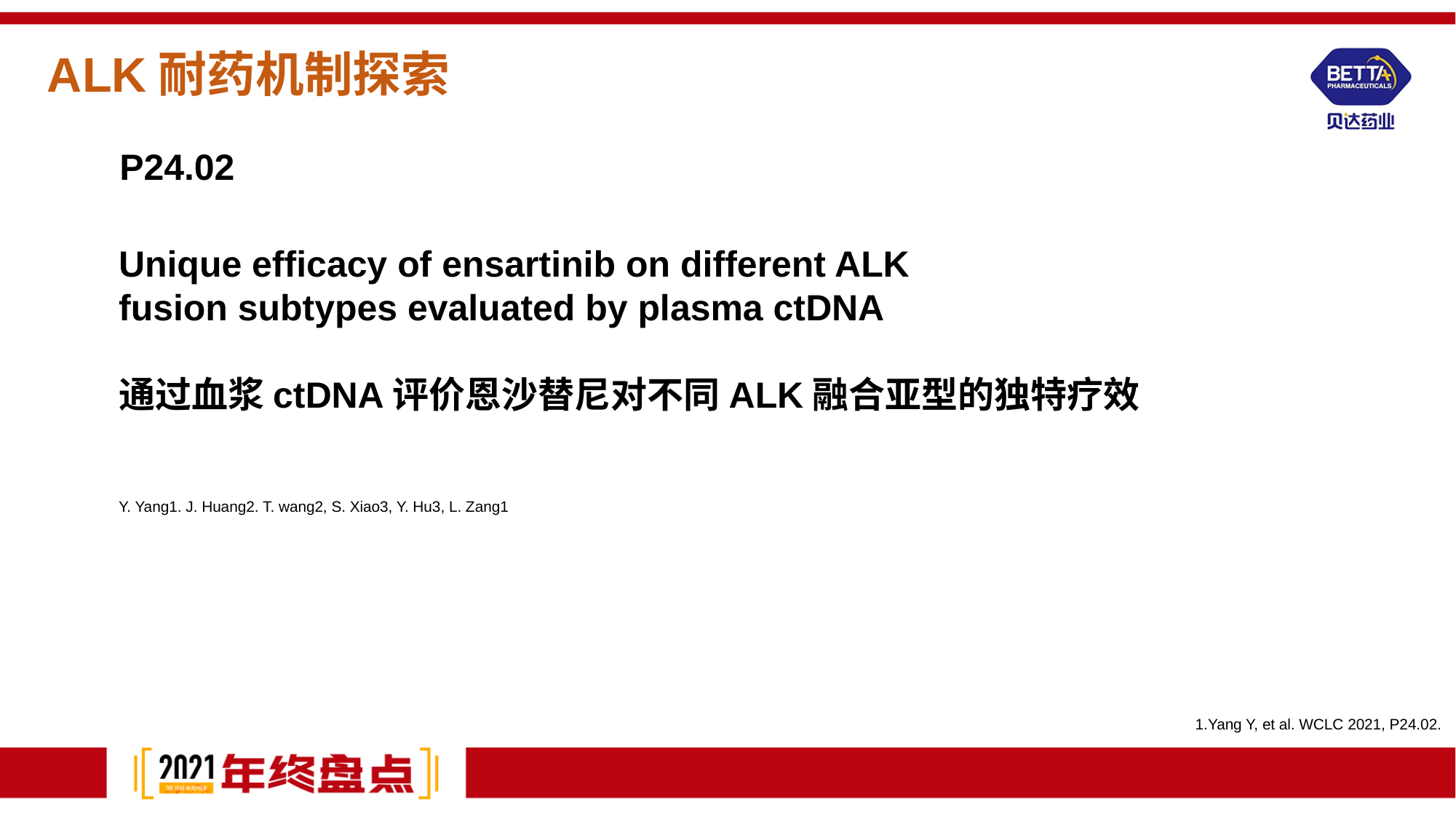

ALK耐药机制探索
P24.02
Unique efficacy of ensartinib on different ALK
fusion subtypes evaluated by plasma ctDNA

通过血浆ctDNA评价恩沙替尼对不同ALK融合亚型的独特疗效

Y. Yang1. J. Huang2. T. wang2, S. Xiao3, Y. Hu3, L. Zang1
1.Yang Y, et al. WCLC 2021, P24.02.